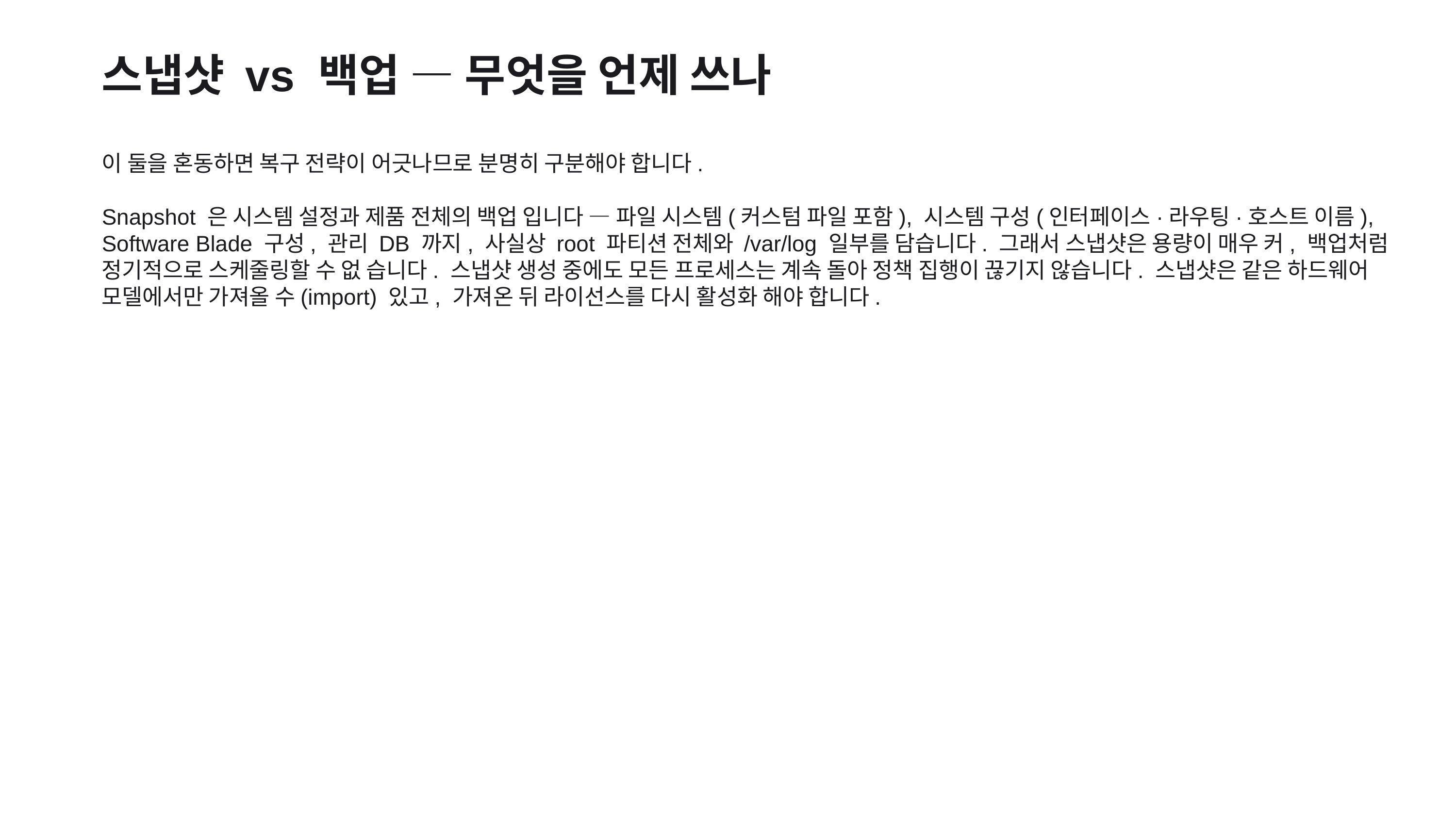

스냅샷 vs 백업 — 무엇을 언제 쓰나
이 둘을 혼동하면 복구 전략이 어긋나므로 분명히 구분해야 합니다.

Snapshot 은 시스템 설정과 제품 전체의 백업 입니다 — 파일 시스템(커스텀 파일 포함), 시스템 구성(인터페이스·라우팅·호스트 이름), Software Blade 구성, 관리 DB 까지, 사실상 root 파티션 전체와 /var/log 일부를 담습니다. 그래서 스냅샷은 용량이 매우 커, 백업처럼 정기적으로 스케줄링할 수 없 습니다. 스냅샷 생성 중에도 모든 프로세스는 계속 돌아 정책 집행이 끊기지 않습니다. 스냅샷은 같은 하드웨어 모델에서만 가져올 수(import) 있고, 가져온 뒤 라이선스를 다시 활성화 해야 합니다.